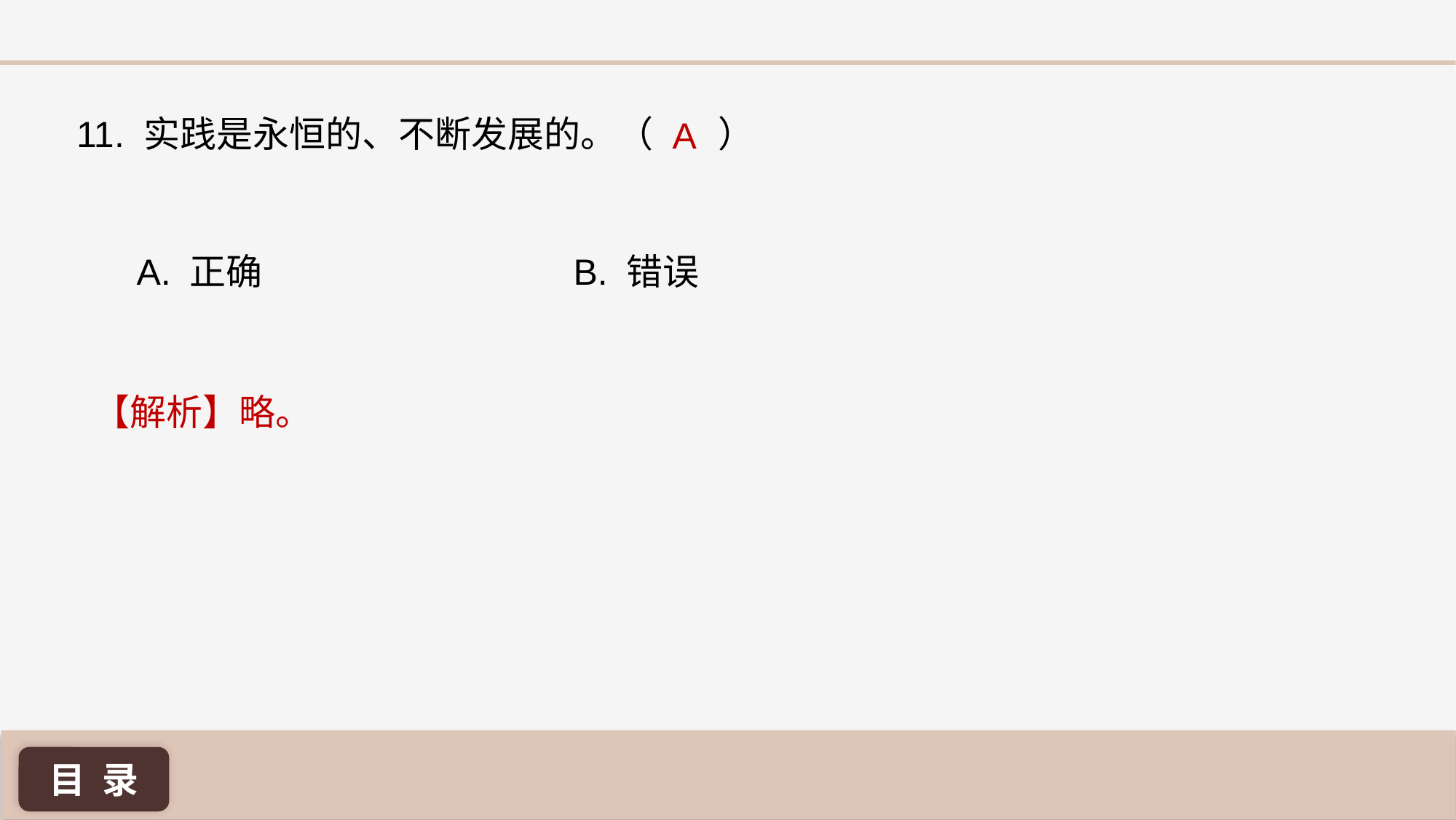

A
11. 实践是永恒的、不断发展的。（        ）
A. 正确 			B. 错误
【解析】略。